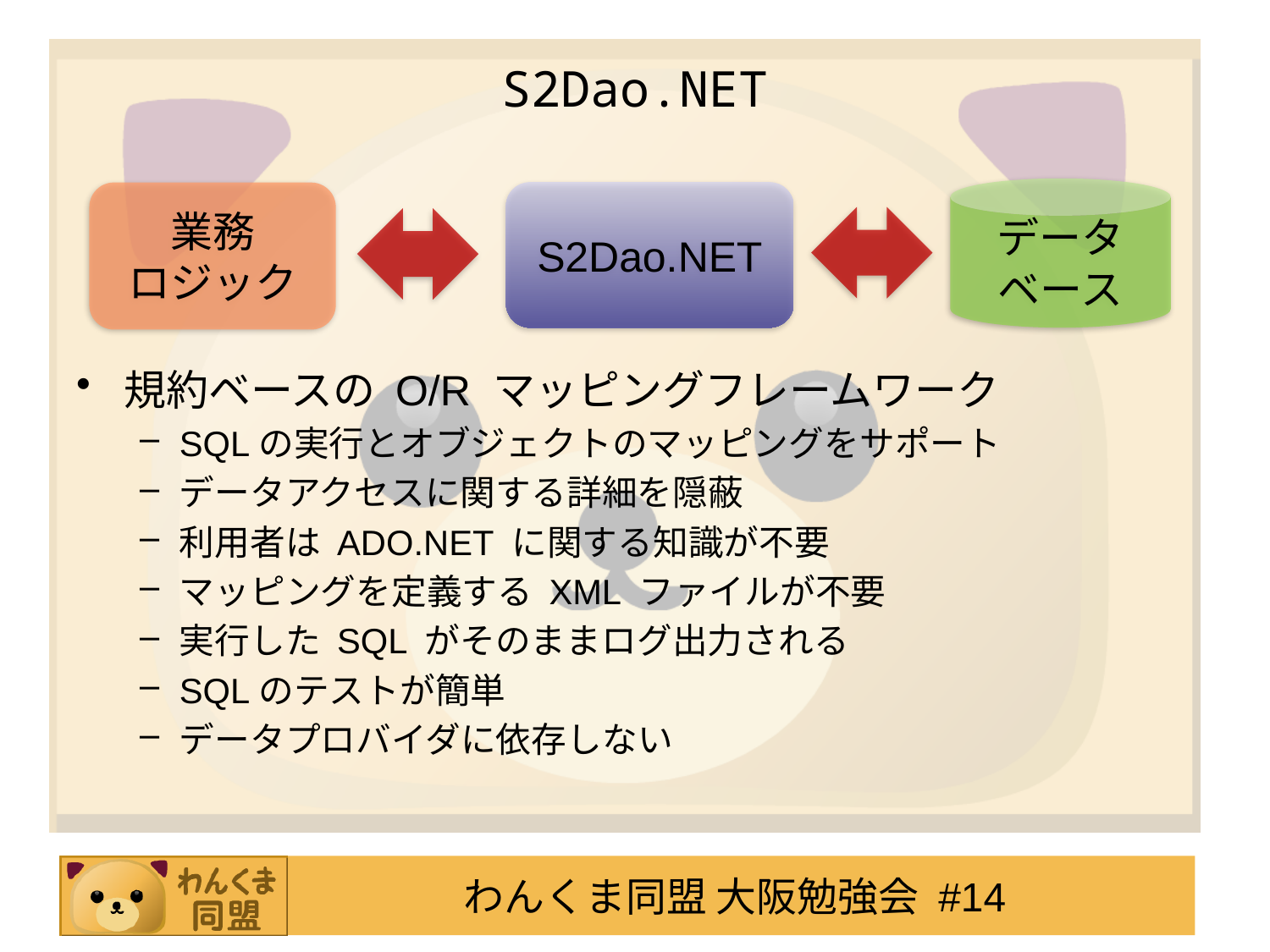

# S2Dao.NET
データベース
S2Dao.NET
業務
ロジック

規約ベースの O/R マッピングフレームワーク
SQLの実行とオブジェクトのマッピングをサポート
データアクセスに関する詳細を隠蔽
利用者は ADO.NET に関する知識が不要
マッピングを定義する XML ファイルが不要
実行した SQL がそのままログ出力される
SQLのテストが簡単
データプロバイダに依存しない